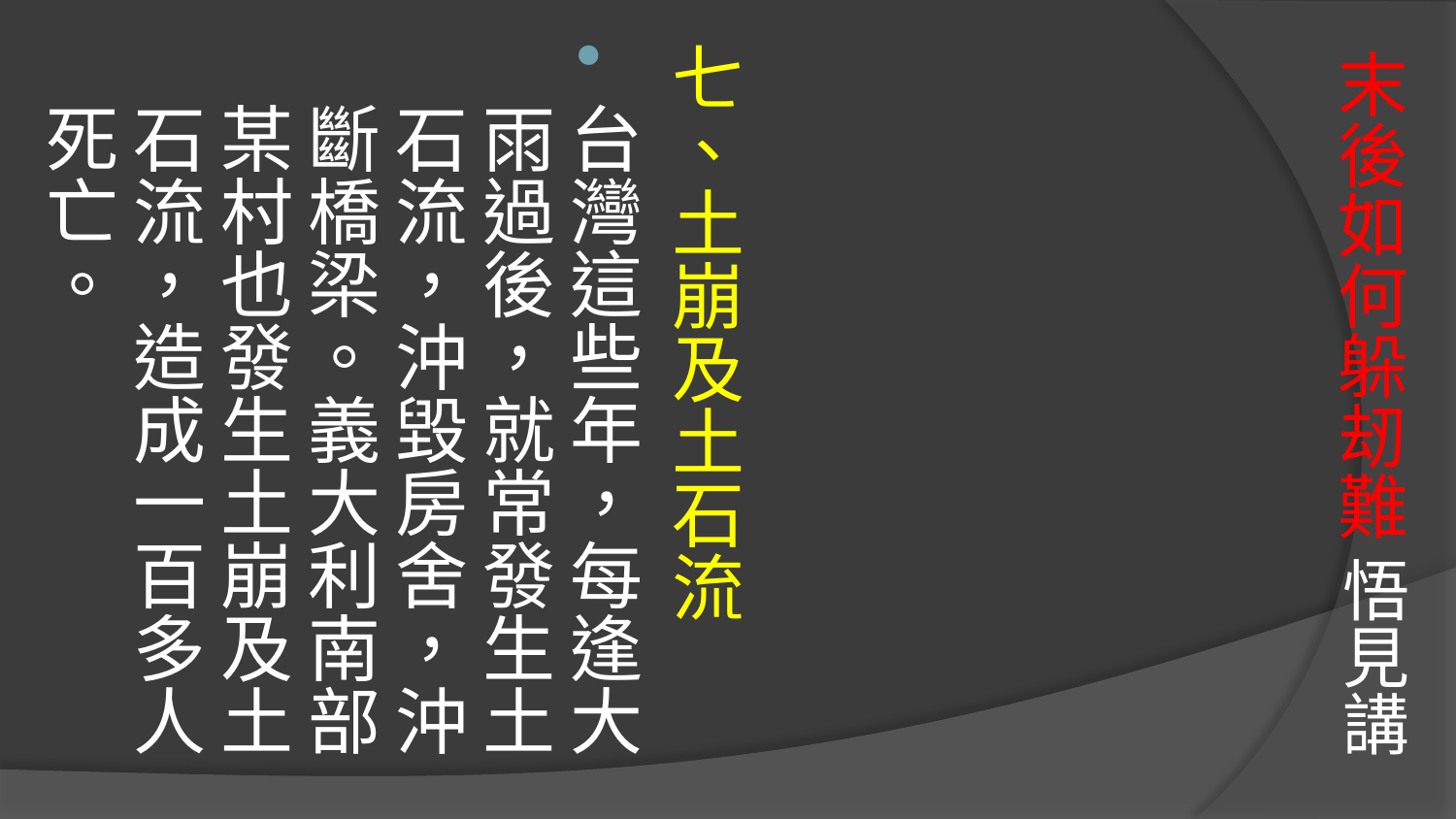

# 末後如何躲刼難 悟見講
七、土崩及土石流
台灣這些年，每逢大雨過後，就常發生土石流，沖毀房舍，沖斷橋梁。義大利南部某村也發生土崩及土石流，造成一百多人死亡。